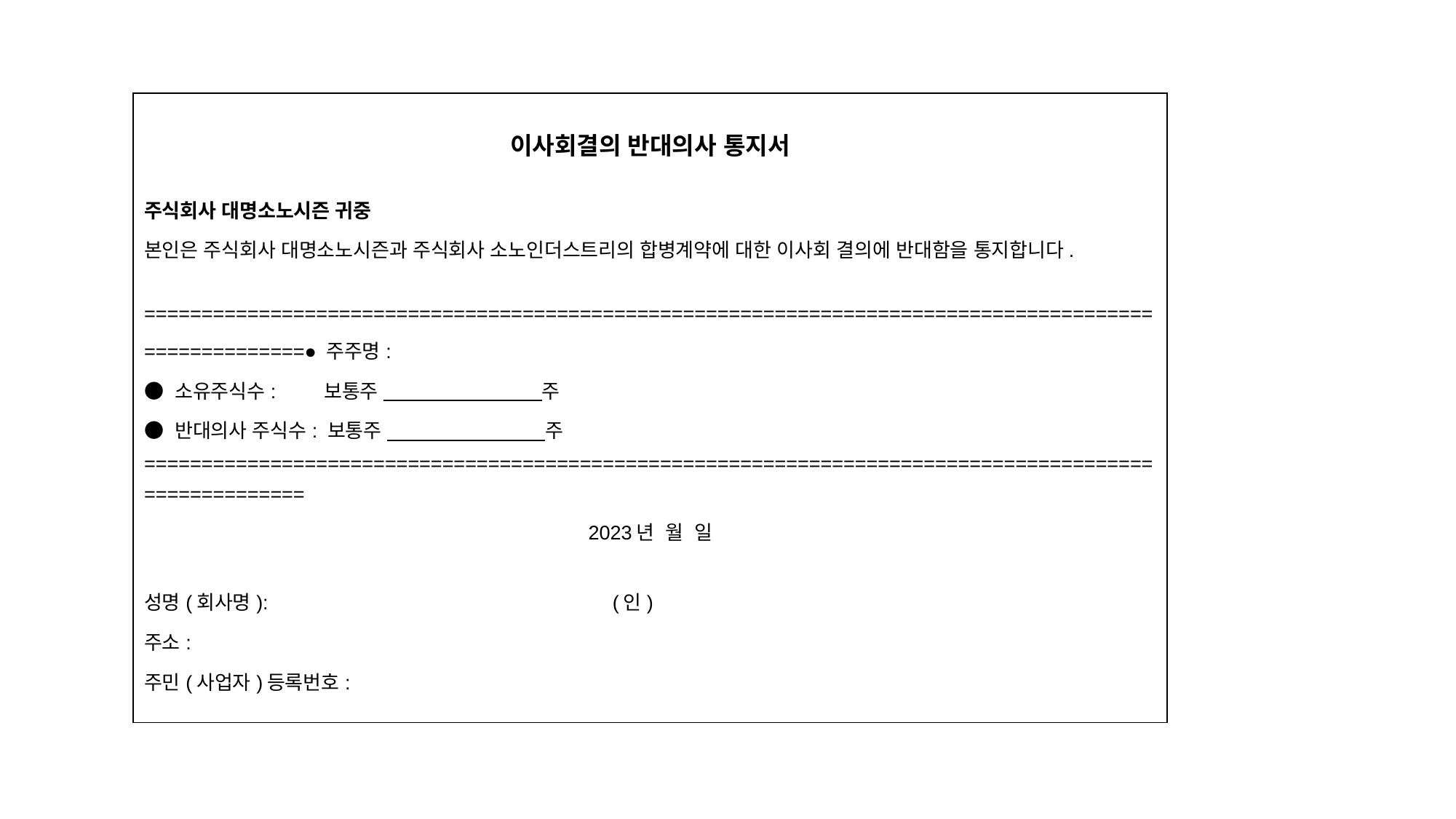

| 이사회결의 반대의사 통지서 주식회사 대명소노시즌 귀중 본인은 주식회사 대명소노시즌과 주식회사 소노인더스트리의 합병계약에 대한 이사회 결의에 반대함을 통지합니다. ======================================================================================================● 주주명: ● 소유주식수: 보통주 주 ● 반대의사 주식수: 보통주 주 ====================================================================================================== 2023년 월 일 성명(회사명): (인) 주소: 주민(사업자)등록번호: |
| --- |